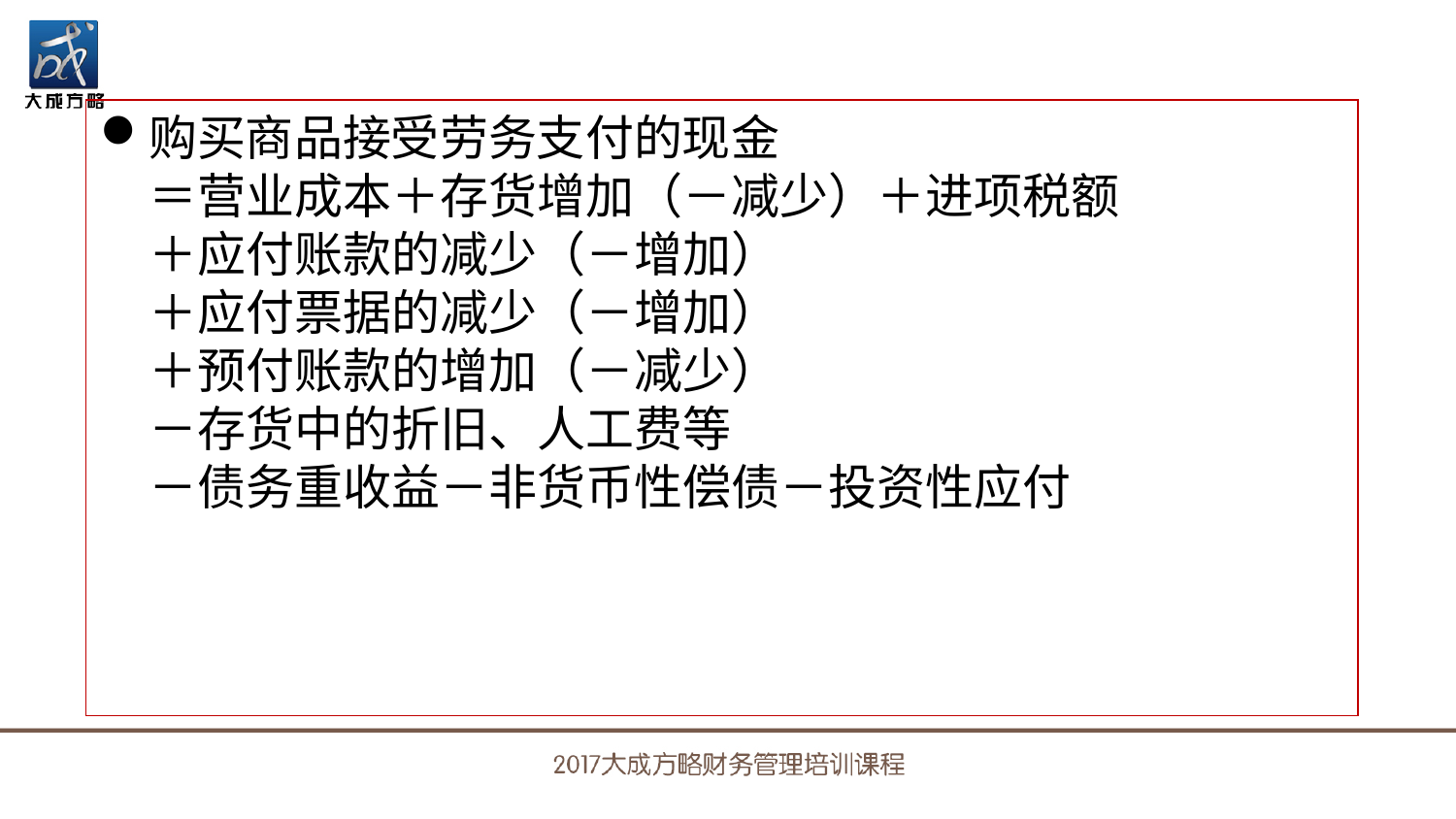

购买商品接受劳务支付的现金
　＝营业成本＋存货增加（－减少）＋进项税额
　＋应付账款的减少（－增加）
　＋应付票据的减少（－增加）
　＋预付账款的增加（－减少）
　－存货中的折旧、人工费等
　－债务重收益－非货币性偿债－投资性应付